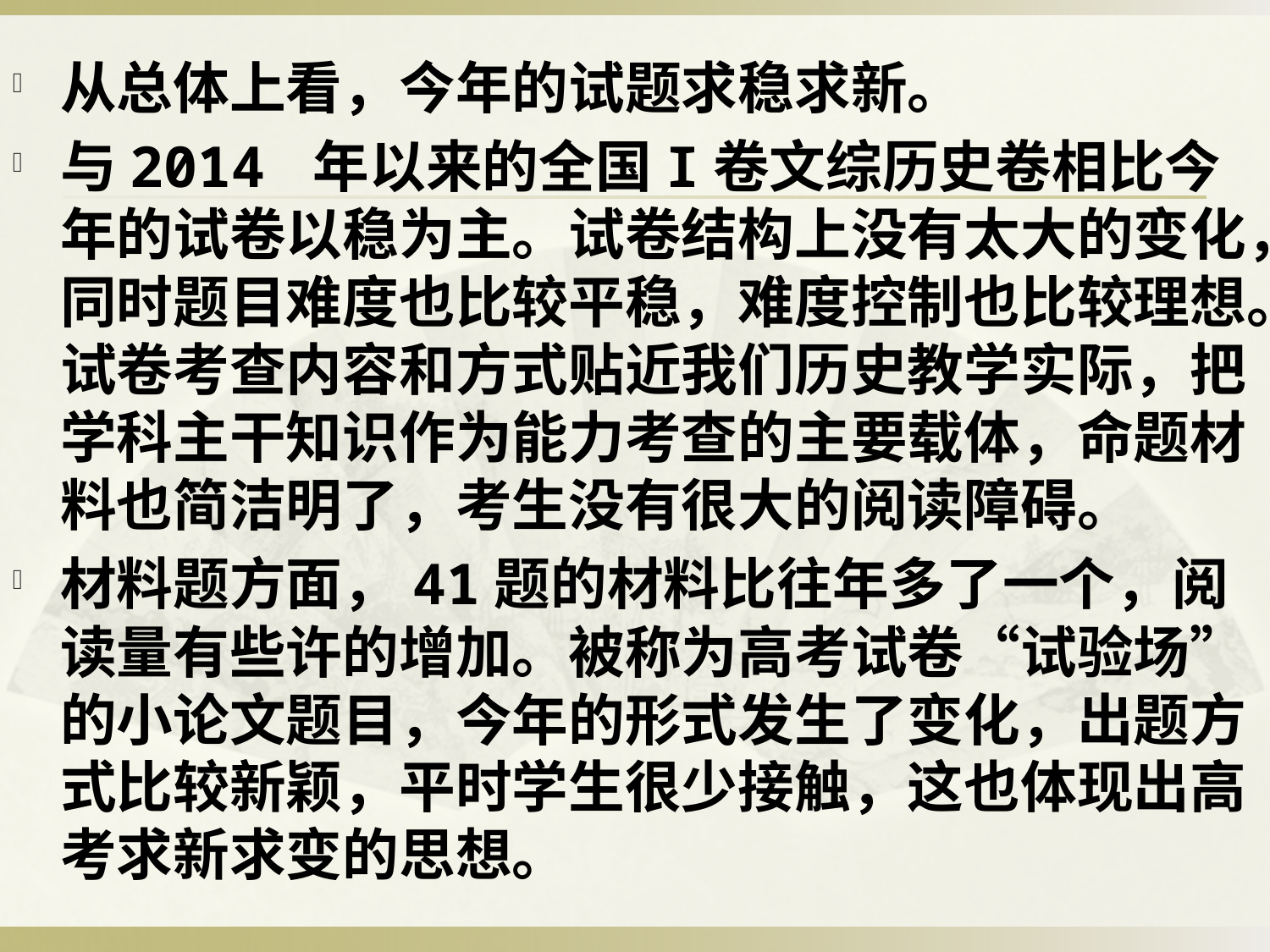

从总体上看，今年的试题求稳求新。
与2014 年以来的全国I卷文综历史卷相比今年的试卷以稳为主。试卷结构上没有太大的变化，同时题目难度也比较平稳，难度控制也比较理想。试卷考查内容和方式贴近我们历史教学实际，把学科主干知识作为能力考查的主要载体，命题材料也简洁明了，考生没有很大的阅读障碍。
材料题方面，41题的材料比往年多了一个，阅读量有些许的增加。被称为高考试卷“试验场”的小论文题目，今年的形式发生了变化，出题方式比较新颖，平时学生很少接触，这也体现出高考求新求变的思想。